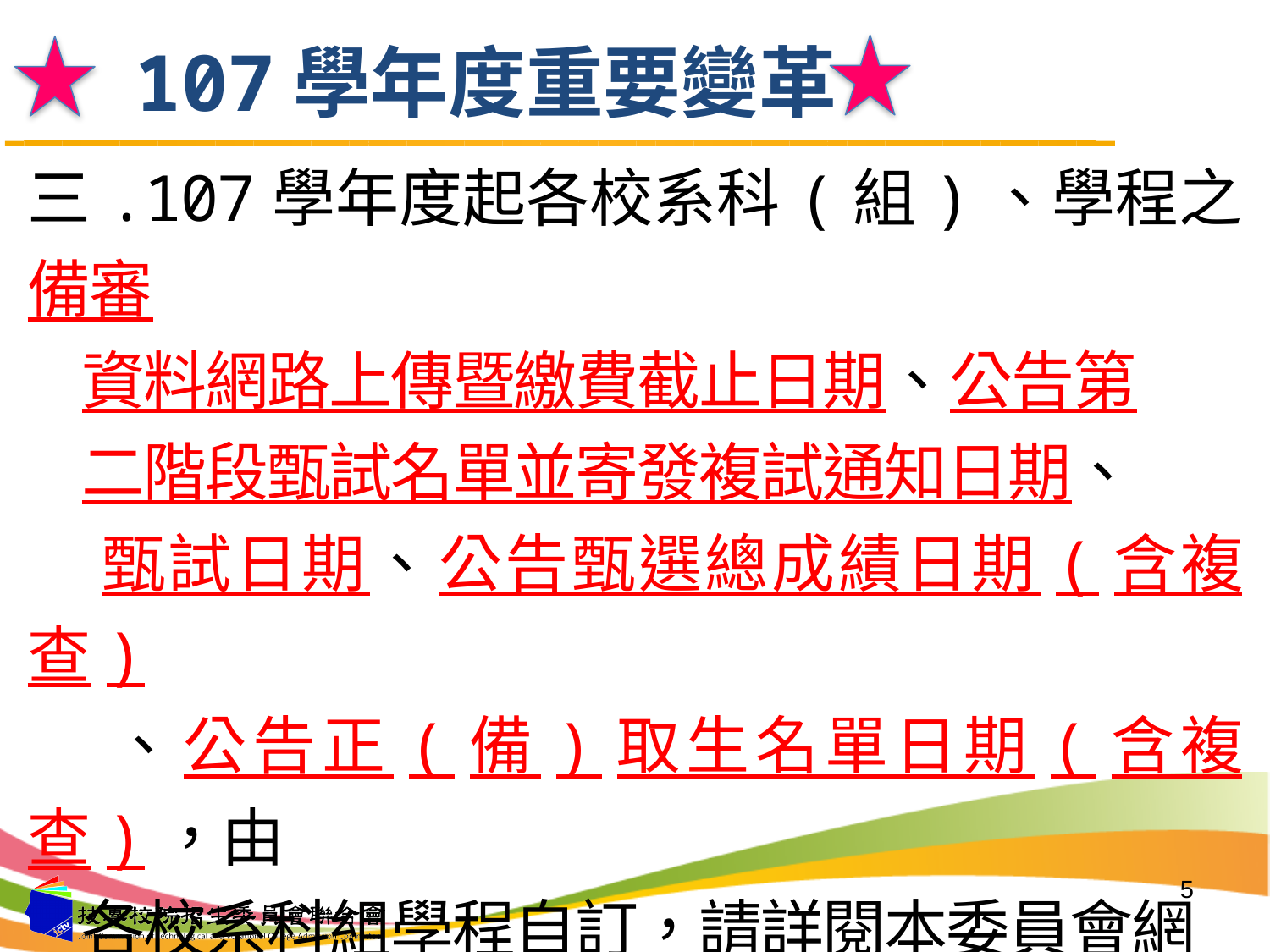

# 107學年度重要變革
三.107學年度起各校系科(組)、學程之備審
   資料網路上傳暨繳費截止日期、公告第
   二階段甄試名單並寄發複試通知日期、
   甄試日期、公告甄選總成績日期(含複查)
   、公告正(備)取生名單日期(含複查)，由
   各校系科組學程自訂，請詳閱本委員會網
   站「簡章下載暨資料查詢系統」之「各校
   系科(組)、學程甄選辦法」。
5